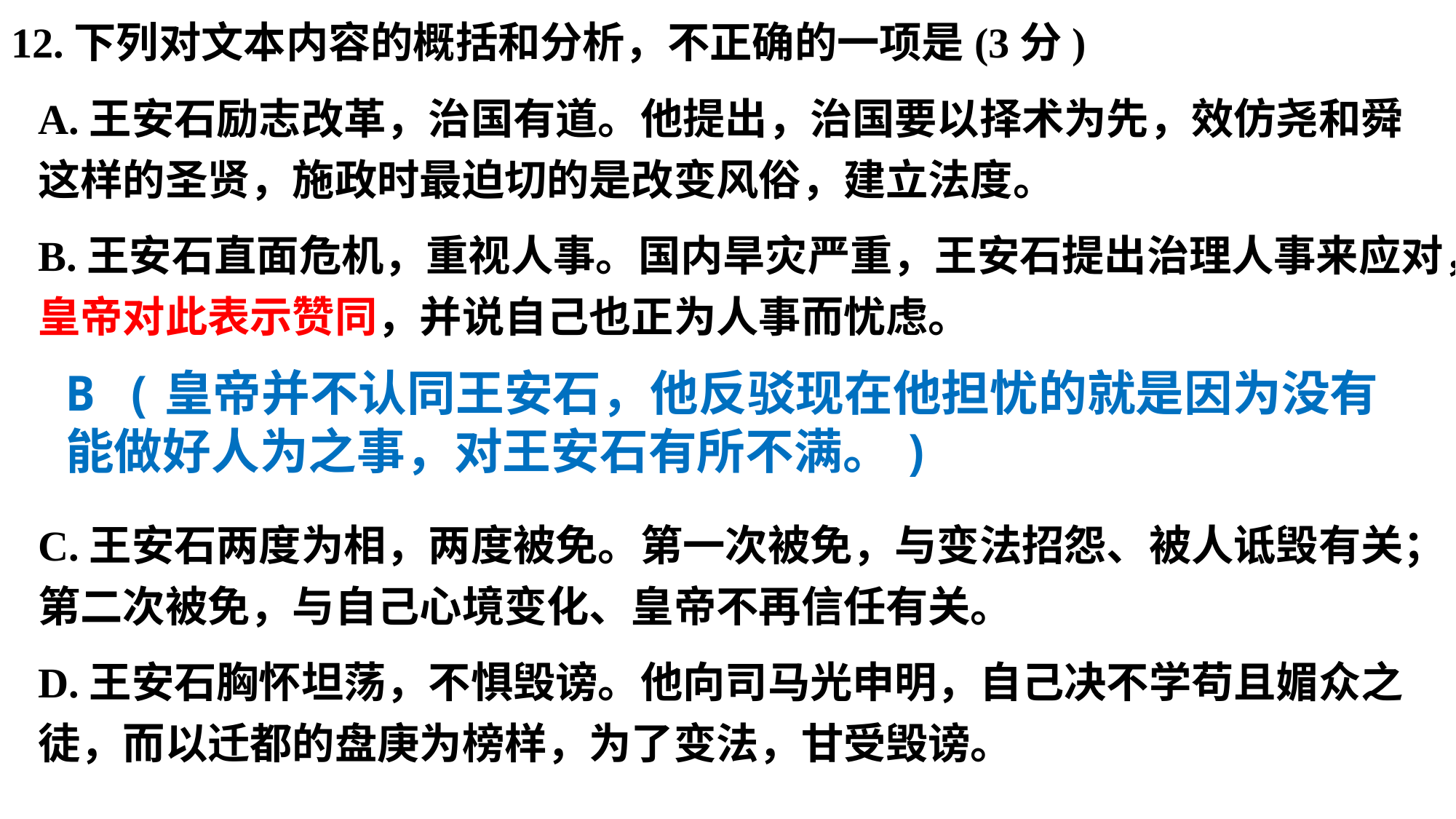

12.下列对文本内容的概括和分析，不正确的一项是(3分)
A.王安石励志改革，治国有道。他提出，治国要以择术为先，效仿尧和舜这样的圣贤，施政时最迫切的是改变风俗，建立法度。
B.王安石直面危机，重视人事。国内旱灾严重，王安石提出治理人事来应对，皇帝对此表示赞同，并说自己也正为人事而忧虑。

C.王安石两度为相，两度被免。第一次被免，与变法招怨、被人诋毁有关；第二次被免，与自己心境变化、皇帝不再信任有关。
D.王安石胸怀坦荡，不惧毁谤。他向司马光申明，自己决不学苟且媚众之徒，而以迁都的盘庚为榜样，为了变法，甘受毁谤。
B (皇帝并不认同王安石，他反驳现在他担忧的就是因为没有能做好人为之事，对王安石有所不满。)